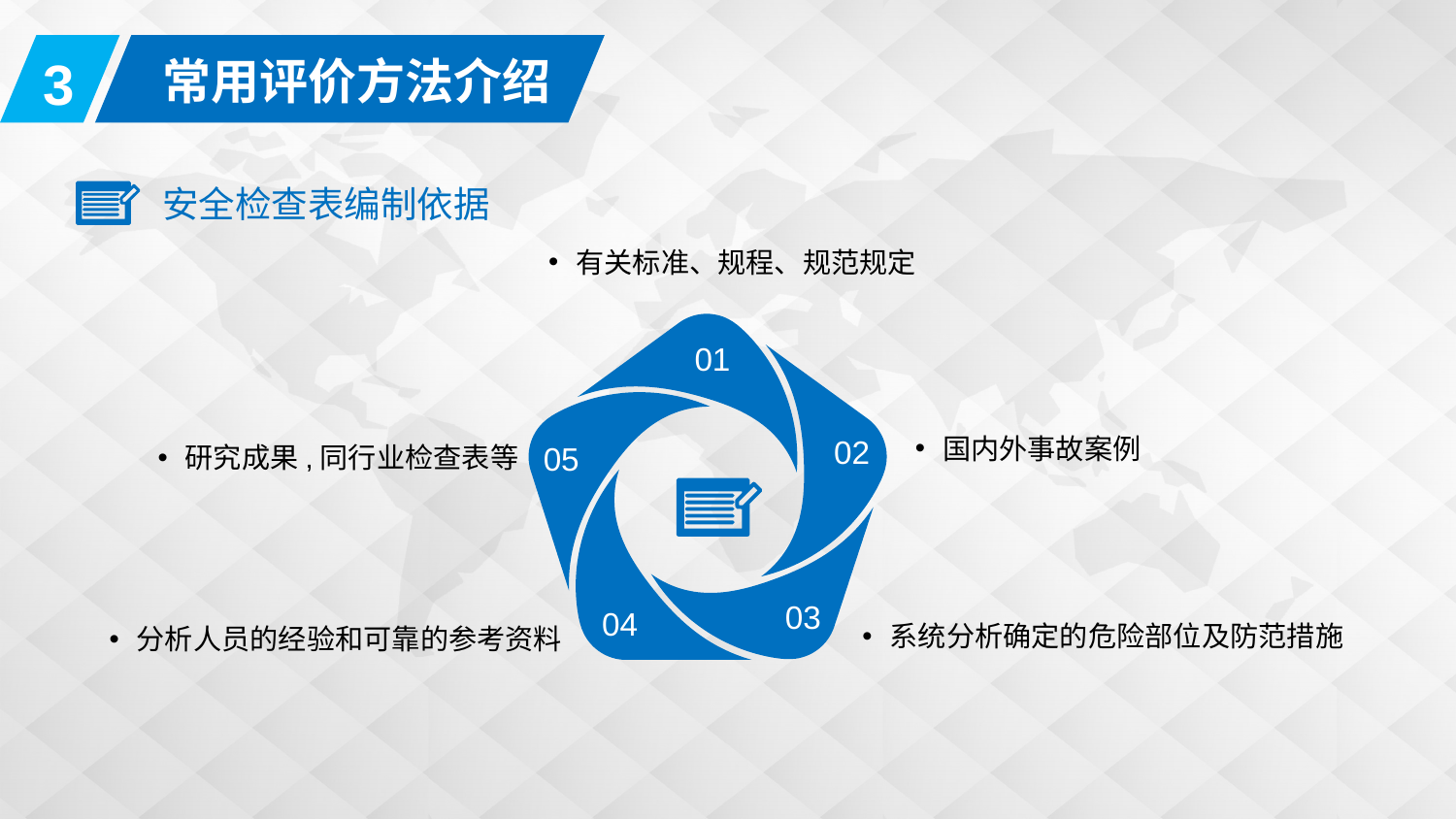

3
常用评价方法介绍
安全检查表编制依据

有关标准、规程、规范规定

01

国内外事故案例
02
研究成果,同行业检查表等
05

03
04
系统分析确定的危险部位及防范措施
分析人员的经验和可靠的参考资料